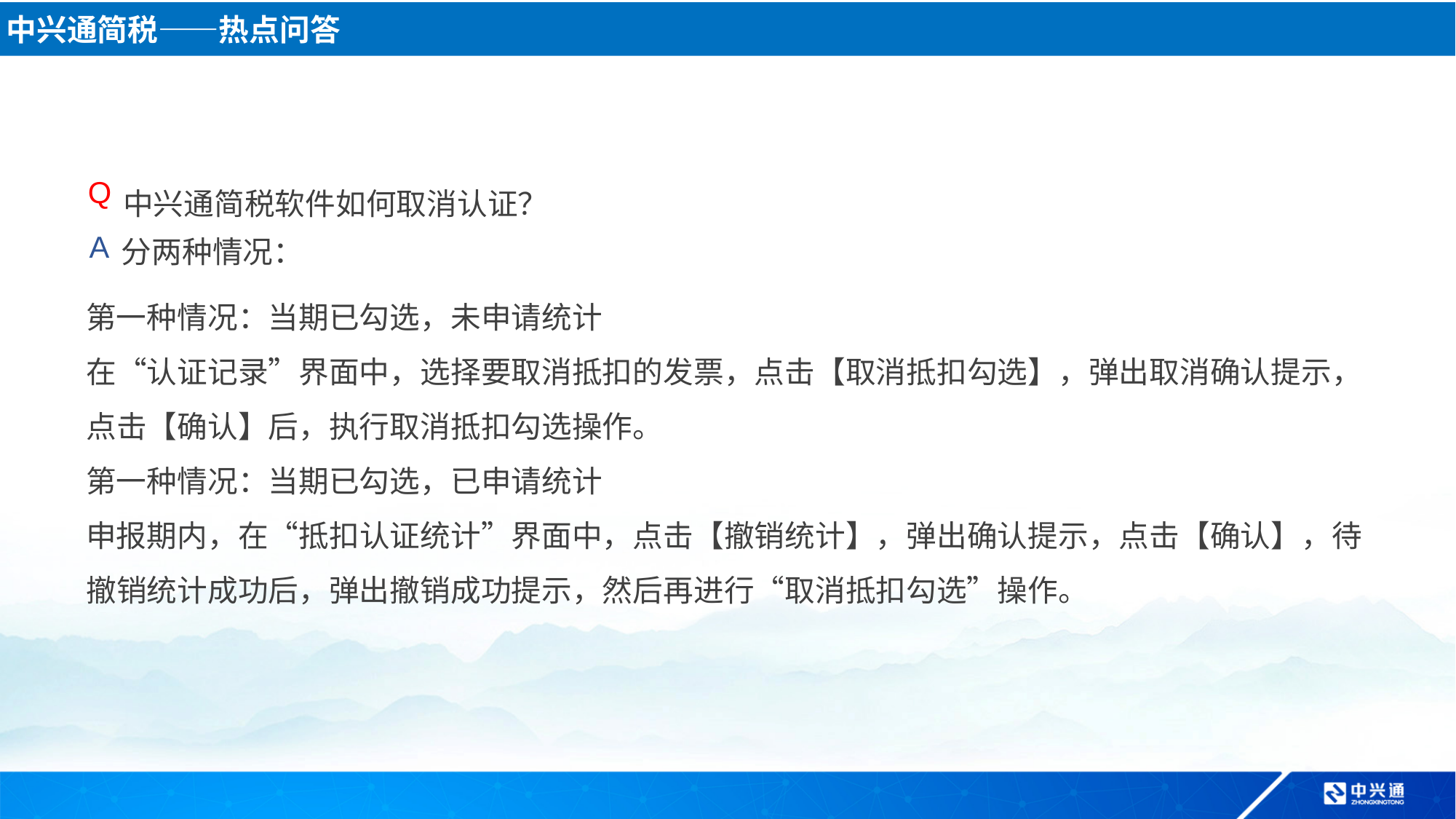

中兴通简税——热点问答
中兴通简税软件如何取消认证？
Q
分两种情况：
A
第一种情况：当期已勾选，未申请统计
在“认证记录”界面中，选择要取消抵扣的发票，点击【取消抵扣勾选】，弹出取消确认提示，点击【确认】后，执行取消抵扣勾选操作。
第一种情况：当期已勾选，已申请统计
申报期内，在“抵扣认证统计”界面中，点击【撤销统计】，弹出确认提示，点击【确认】，待撤销统计成功后，弹出撤销成功提示，然后再进行“取消抵扣勾选”操作。